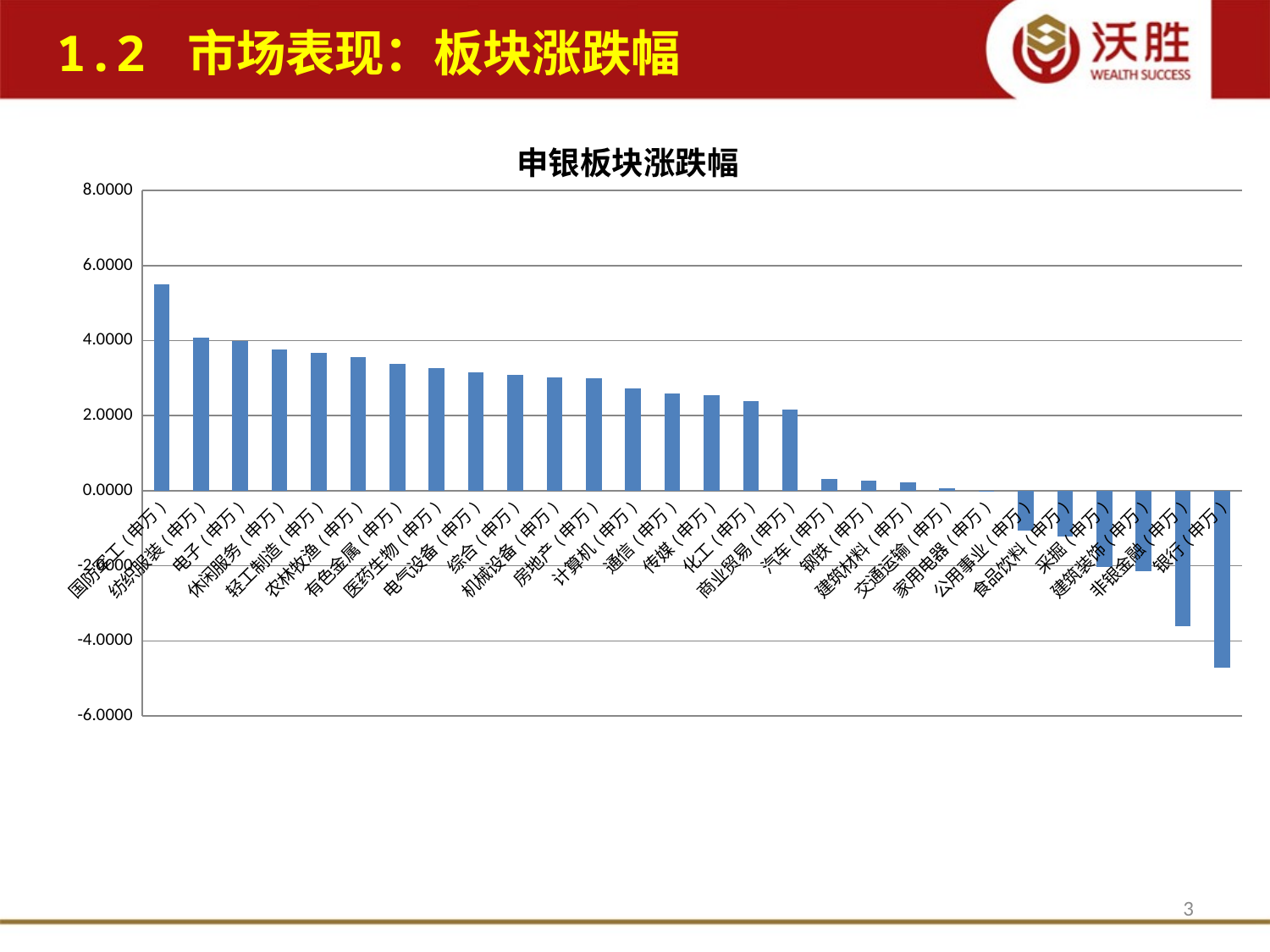

1.2 市场表现：板块涨跌幅

### Chart: 申银板块涨跌幅

| Category |  |
|---|---|
| 国防军工(申万) | 5.508970999999999 |
| 纺织服装(申万) | 4.090268000000001 |
| 电子(申万) | 3.989931 |
| 休闲服务(申万) | 3.755981 |
| 轻工制造(申万) | 3.68292 |
| 农林牧渔(申万) | 3.552252999999999 |
| 有色金属(申万) | 3.3736419999999994 |
| 医药生物(申万) | 3.271711 |
| 电气设备(申万) | 3.149329 |
| 综合(申万) | 3.088099 |
| 机械设备(申万) | 3.028684 |
| 房地产(申万) | 2.9965439999999997 |
| 计算机(申万) | 2.721347 |
| 通信(申万) | 2.59341 |
| 传媒(申万) | 2.542328 |
| 化工(申万) | 2.380007 |
| 商业贸易(申万) | 2.1707529999999995 |
| 汽车(申万) | 0.3254370000000001 |
| 钢铁(申万) | 0.2667770000000001 |
| 建筑材料(申万) | 0.21597000000000002 |
| 交通运输(申万) | 0.063194 |
| 家用电器(申万) | -0.023346 |
| 公用事业(申万) | -1.061515 |
| 食品饮料(申万) | -1.2277269999999998 |
| 采掘(申万) | -2.0394159999999997 |
| 建筑装饰(申万) | -2.138725 |
| 非银金融(申万) | -3.60636 |
| 银行(申万) | -4.712853 |

### Chart

| Category |
|---|
3